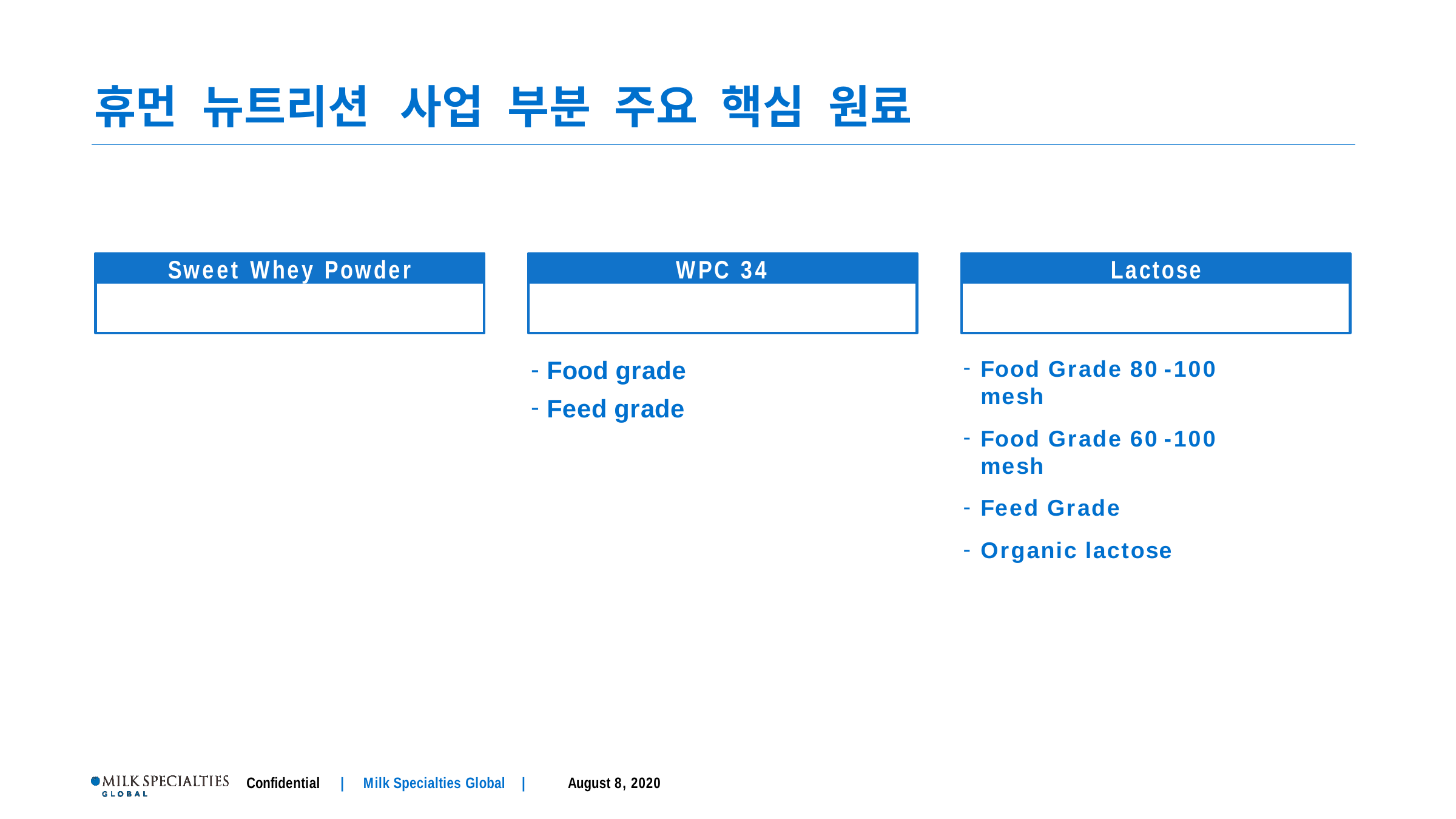

휴먼	뉴트리션	사업	부분	주요	핵심	원료

Sweet  Whey  Powder

WPC  34

Lactose
Food Grade 80 -100 mesh
Food Grade 60 -100 mesh
Feed Grade
Organic lactose
Food grade
Feed grade

Confidential
|
Milk Specialties Global	|
March 19, 2020
|
Milk Specialties Global
|
Confidential
August 8, 2020